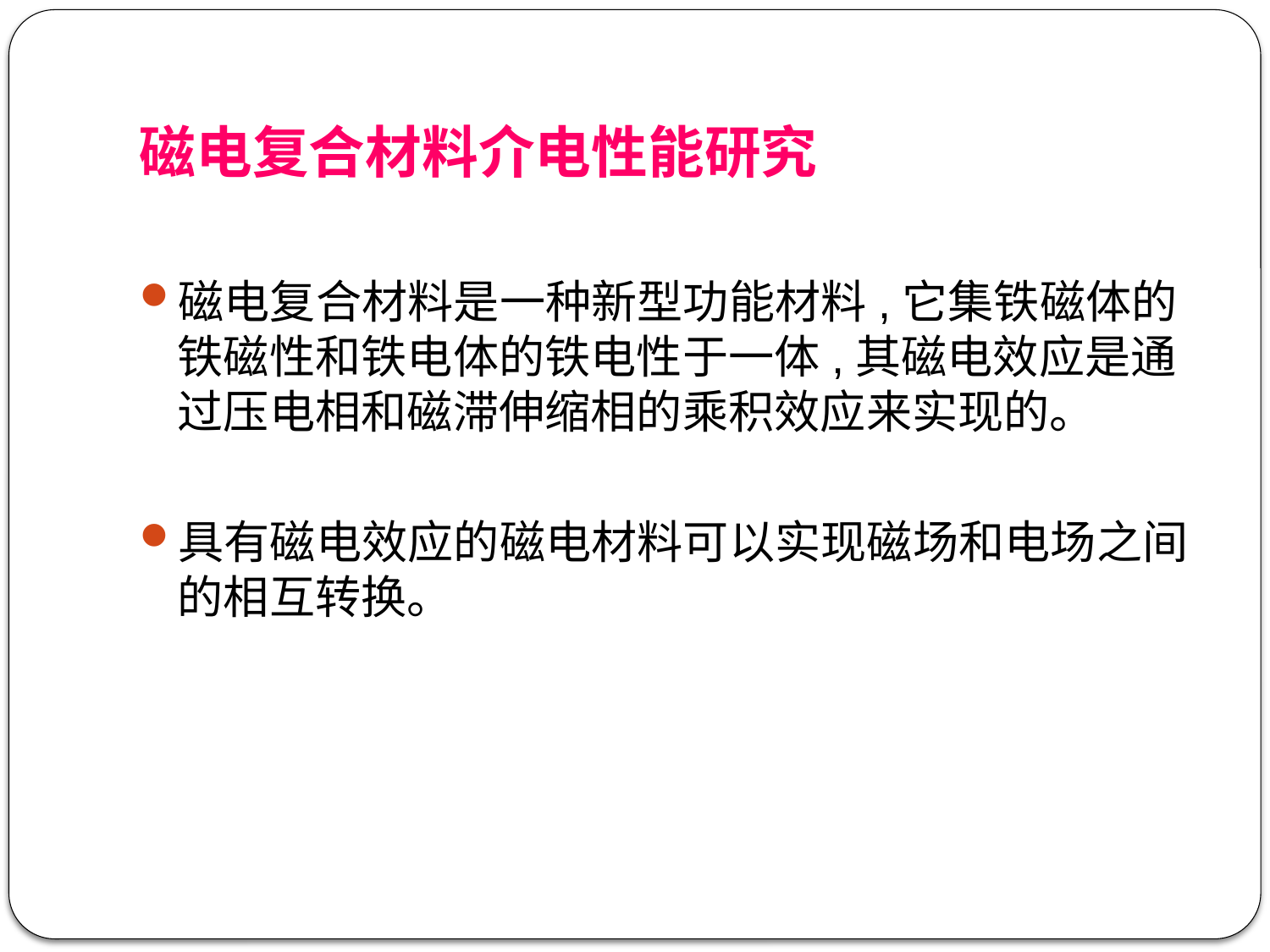

# 磁电复合材料介电性能研究

磁电复合材料是一种新型功能材料,它集铁磁体的铁磁性和铁电体的铁电性于一体,其磁电效应是通过压电相和磁滞伸缩相的乘积效应来实现的。

具有磁电效应的磁电材料可以实现磁场和电场之间的相互转换。